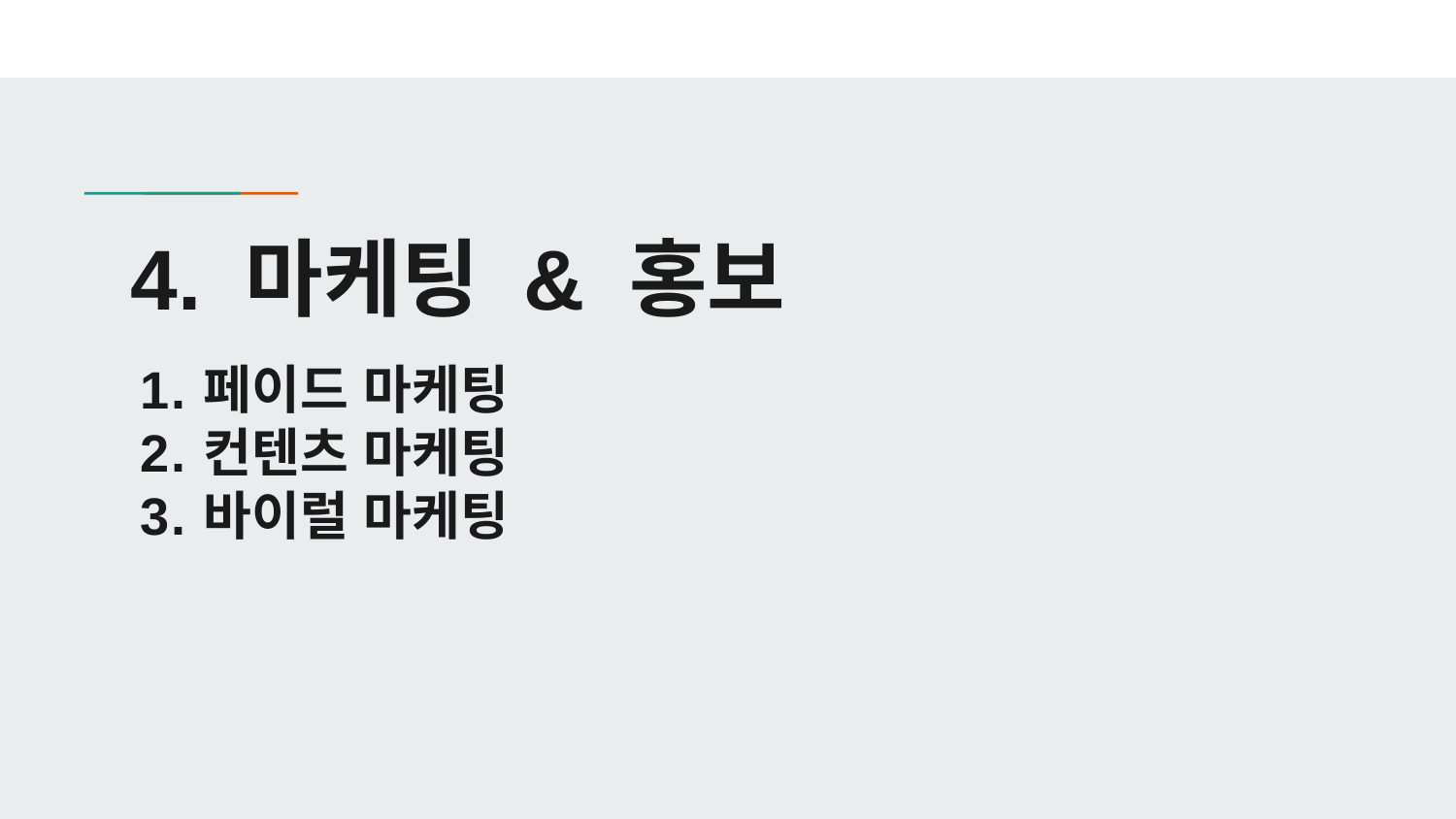

# 4. 마케팅 & 홍보

페이드 마케팅
컨텐츠 마케팅
바이럴 마케팅